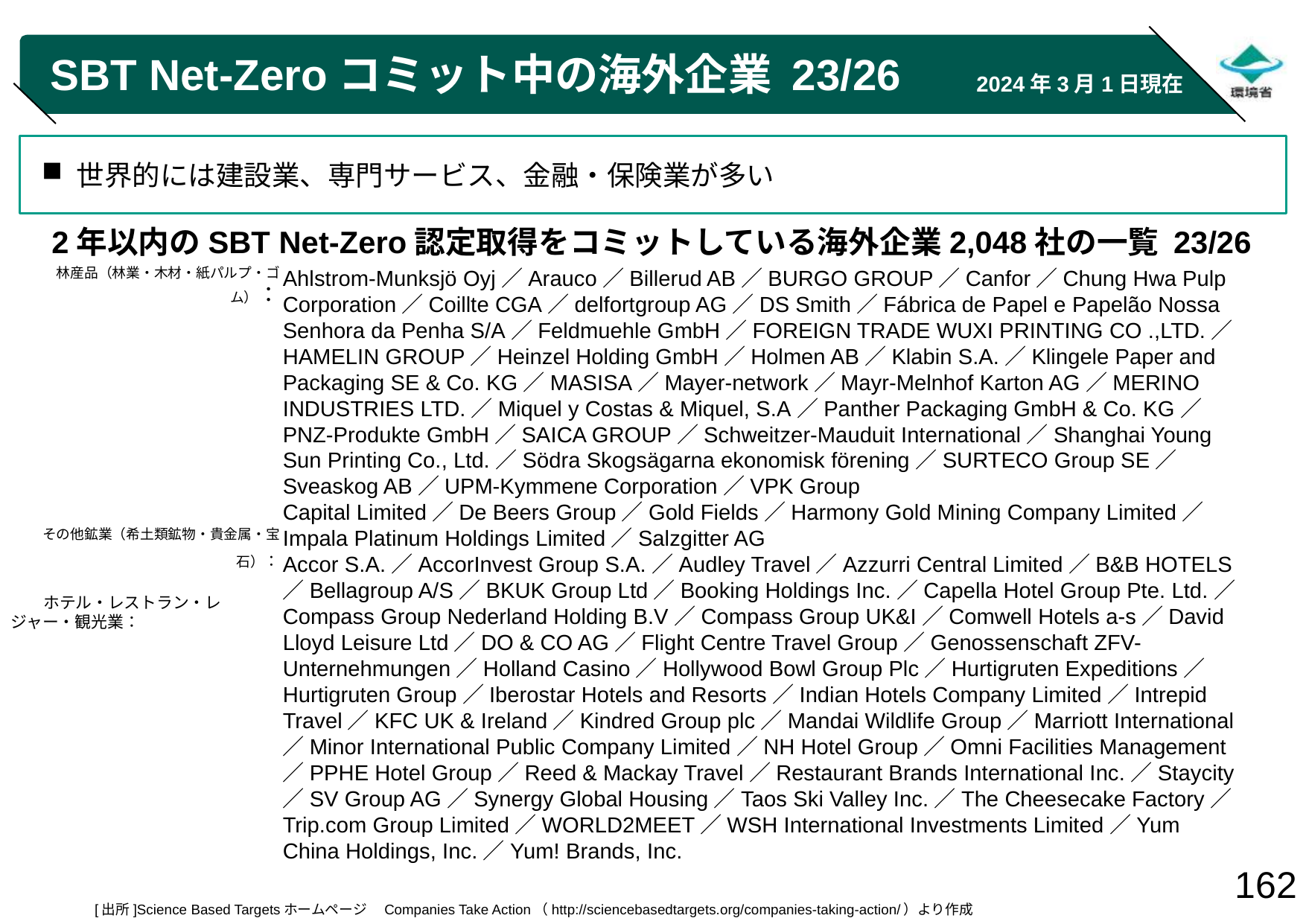

# SBT Net-Zeroコミット中の海外企業 23/26
2024年3月1日現在
世界的には建設業、専門サービス、金融・保険業が多い
2年以内のSBT Net-Zero認定取得をコミットしている海外企業2,048社の一覧 23/26
林産品（林業・木材・紙パルプ・ゴム）：

その他鉱業（希土類鉱物・貴金属・宝石）：

　　ホテル・レストラン・レジャー・観光業：

Ahlstrom-Munksjö Oyj／Arauco／Billerud AB／BURGO GROUP／Canfor／Chung Hwa Pulp Corporation／Coillte CGA／delfortgroup AG／DS Smith／Fábrica de Papel e Papelão Nossa Senhora da Penha S/A／Feldmuehle GmbH／FOREIGN TRADE WUXI PRINTING CO .,LTD.／HAMELIN GROUP／Heinzel Holding GmbH／Holmen AB／Klabin S.A.／Klingele Paper and Packaging SE & Co. KG／MASISA／Mayer-network／Mayr-Melnhof Karton AG／MERINO INDUSTRIES LTD.／Miquel y Costas & Miquel, S.A／Panther Packaging GmbH & Co. KG／PNZ-Produkte GmbH／SAICA GROUP／Schweitzer-Mauduit International／Shanghai Young Sun Printing Co., Ltd.／Södra Skogsägarna ekonomisk förening／SURTECO Group SE／Sveaskog AB／UPM-Kymmene Corporation／VPK Group
Capital Limited／De Beers Group／Gold Fields／Harmony Gold Mining Company Limited／Impala Platinum Holdings Limited／Salzgitter AG
Accor S.A.／AccorInvest Group S.A.／Audley Travel／Azzurri Central Limited／B&B HOTELS／Bellagroup A/S／BKUK Group Ltd／Booking Holdings Inc.／Capella Hotel Group Pte. Ltd.／Compass Group Nederland Holding B.V／Compass Group UK&I／Comwell Hotels a-s／David Lloyd Leisure Ltd／DO & CO AG／Flight Centre Travel Group／Genossenschaft ZFV-Unternehmungen／Holland Casino／Hollywood Bowl Group Plc／Hurtigruten Expeditions／Hurtigruten Group／Iberostar Hotels and Resorts／Indian Hotels Company Limited／Intrepid Travel／KFC UK & Ireland／Kindred Group plc／Mandai Wildlife Group／Marriott International／Minor International Public Company Limited／NH Hotel Group／Omni Facilities Management／PPHE Hotel Group／Reed & Mackay Travel／Restaurant Brands International Inc.／Staycity／SV Group AG／Synergy Global Housing／Taos Ski Valley Inc.／The Cheesecake Factory／Trip.com Group Limited／WORLD2MEET／WSH International Investments Limited／Yum China Holdings, Inc.／Yum! Brands, Inc.

[出所]Science Based Targetsホームページ　Companies Take Action（http://sciencebasedtargets.org/companies-taking-action/）より作成